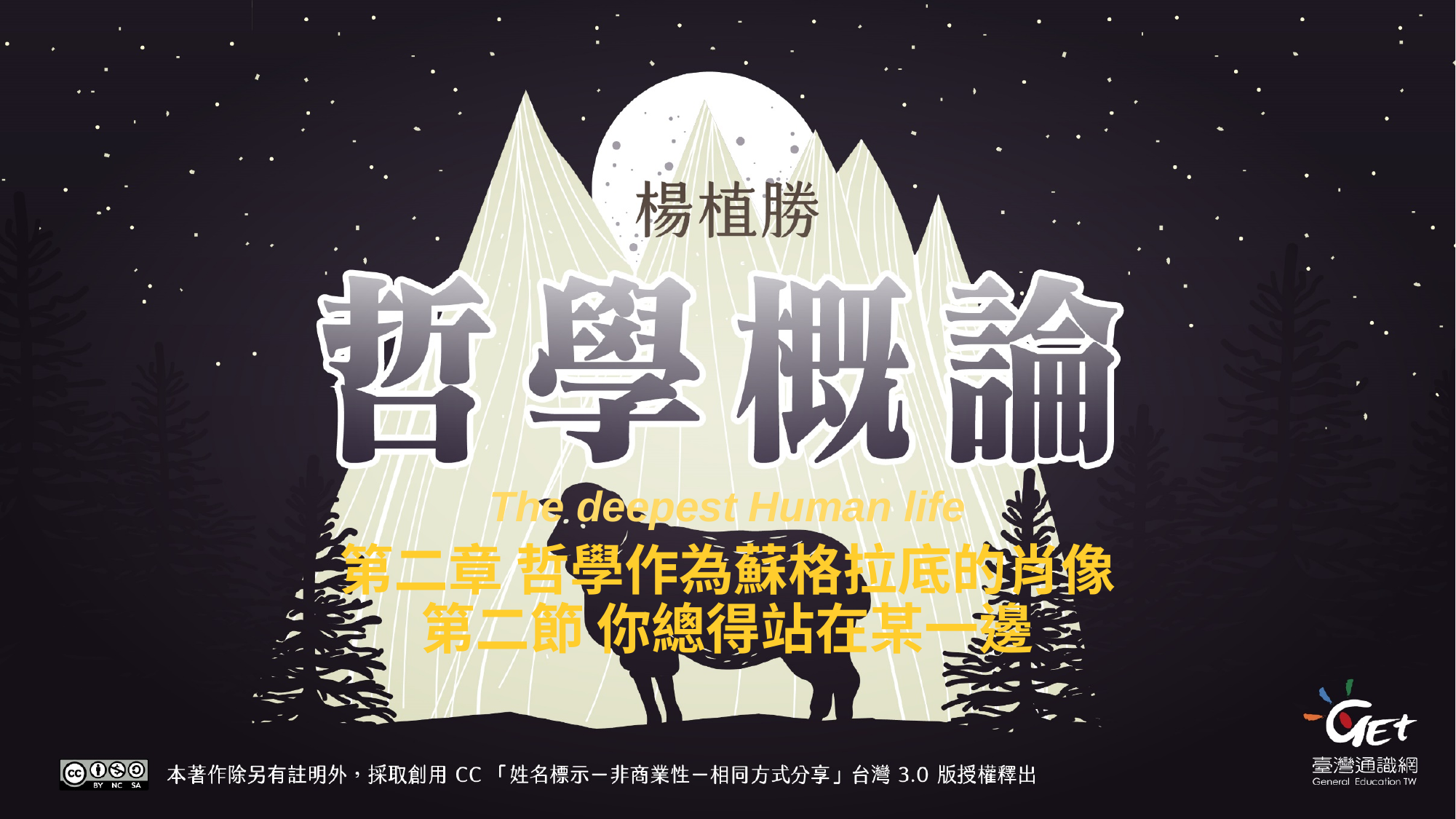

The deepest Human life
第二章 哲學作為蘇格拉底的肖像
第二節 你總得站在某一邊